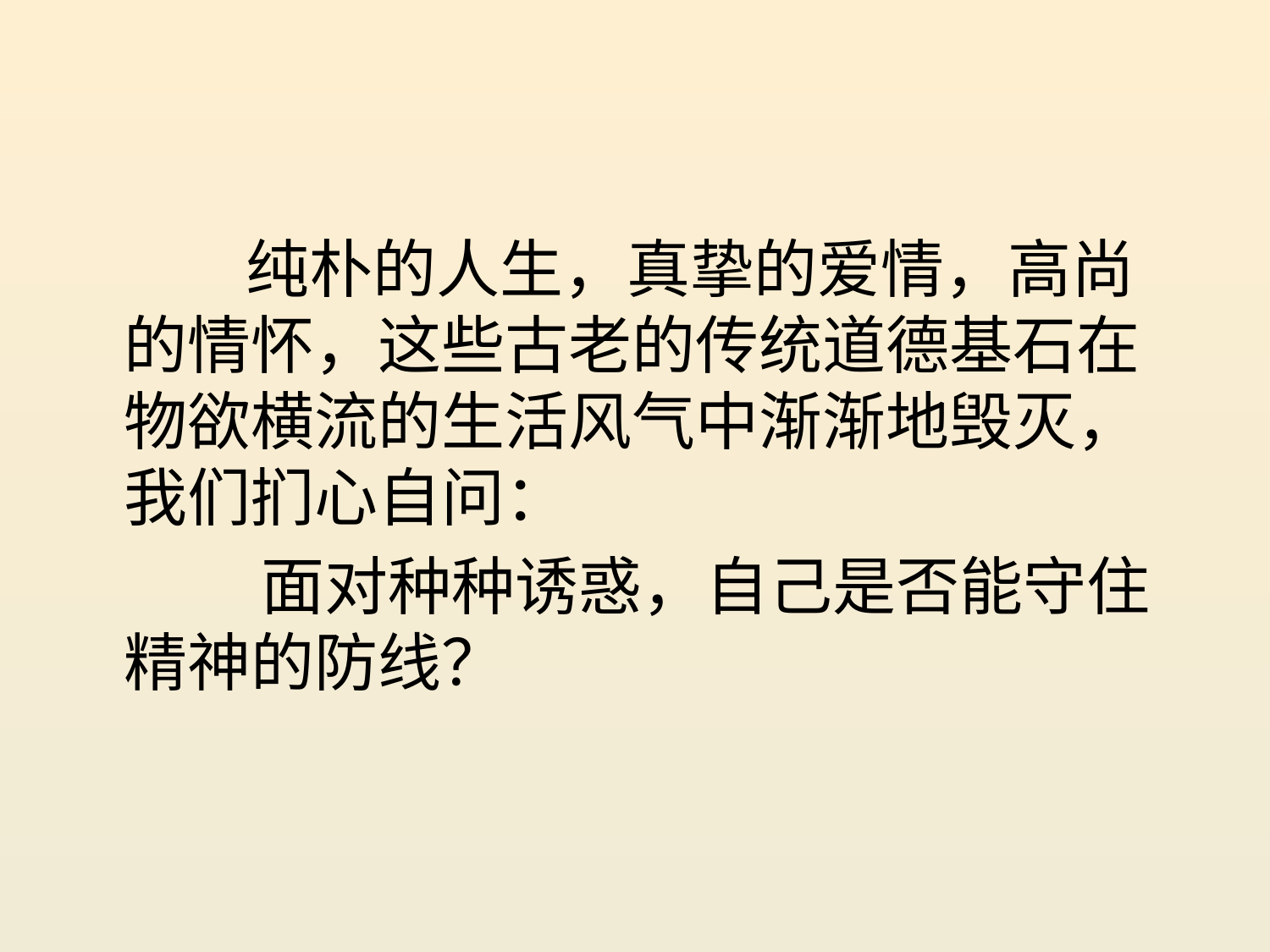

纯朴的人生，真挚的爱情，高尚的情怀，这些古老的传统道德基石在物欲横流的生活风气中渐渐地毁灭，我们扪心自问：
            面对种种诱惑，自己是否能守住精神的防线？